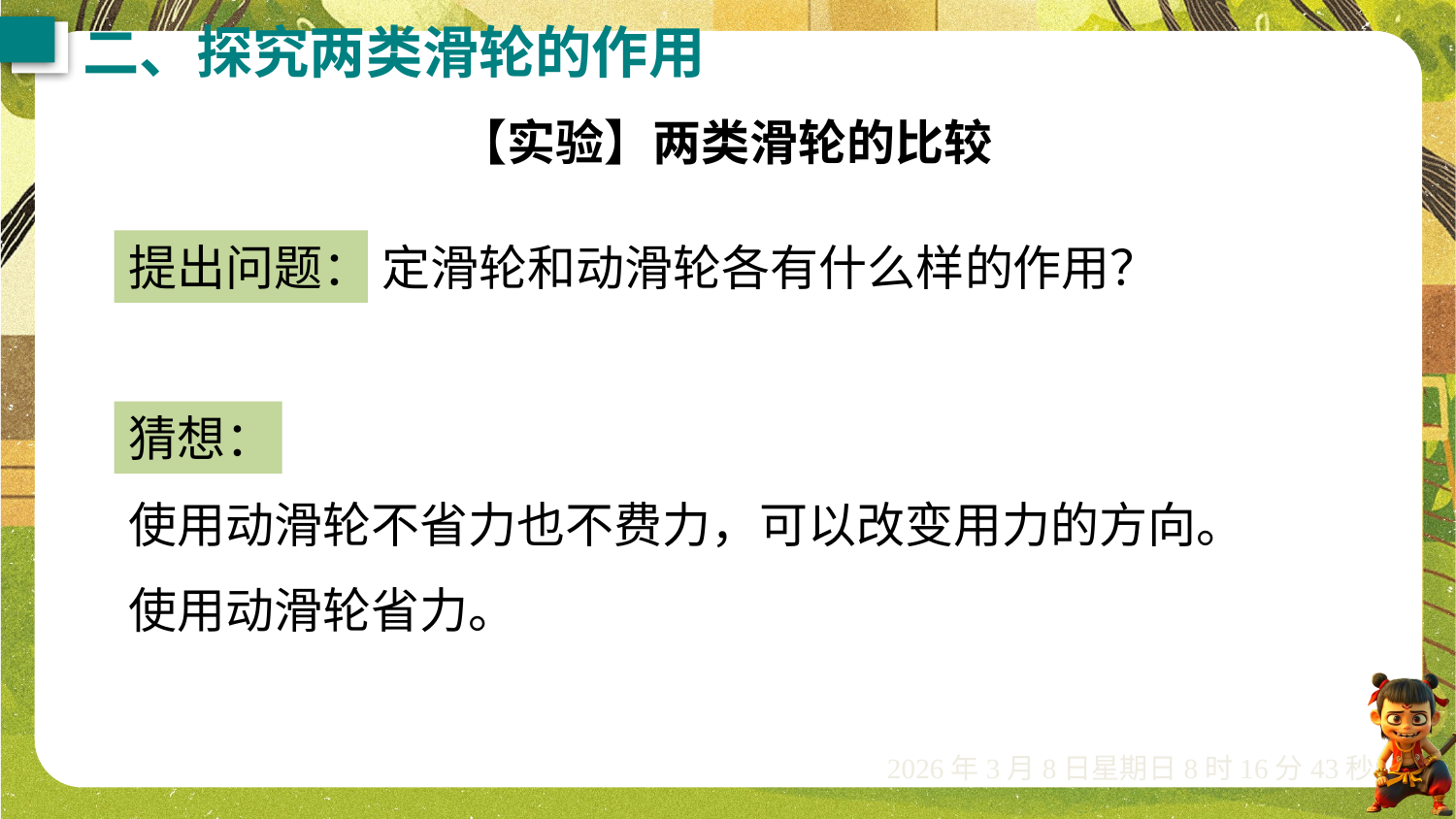

二、探究两类滑轮的作用

【实验】两类滑轮的比较
提出问题：
定滑轮和动滑轮各有什么样的作用？
猜想：
使用动滑轮不省力也不费力，可以改变用力的方向。
使用动滑轮省力。